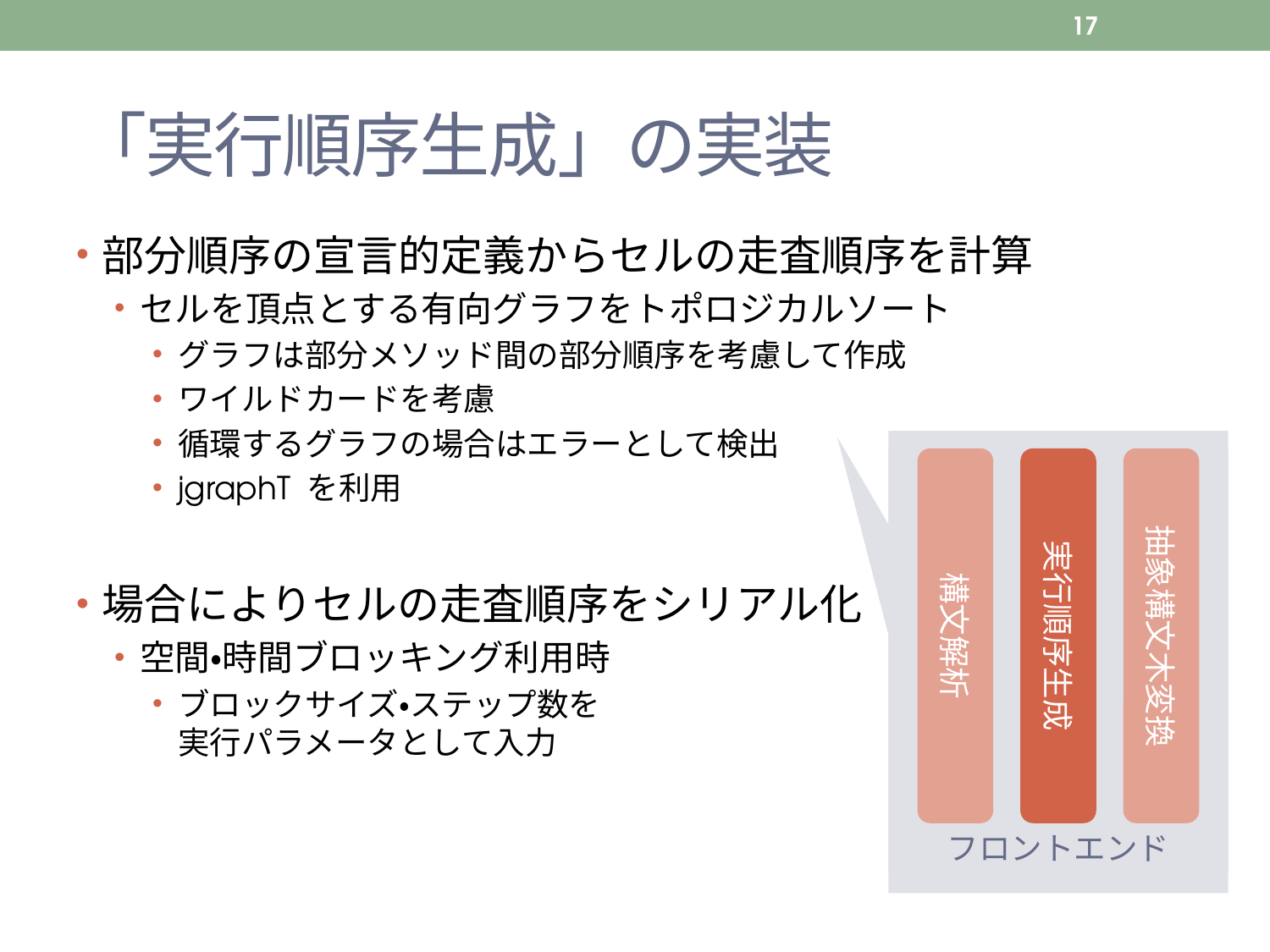

17
# 「実行順序生成」の実装
部分順序の宣言的定義からセルの走査順序を計算
セルを頂点とする有向グラフをトポロジカルソート
グラフは部分メソッド間の部分順序を考慮して作成
ワイルドカードを考慮
循環するグラフの場合はエラーとして検出
jgraphT を利用

場合によりセルの走査順序をシリアル化
空間・時間ブロッキング利用時
ブロックサイズ・ステップ数を
実行パラメータとして入力

構文解析
実行順序生成
抽象構文木変換
フロントエンド